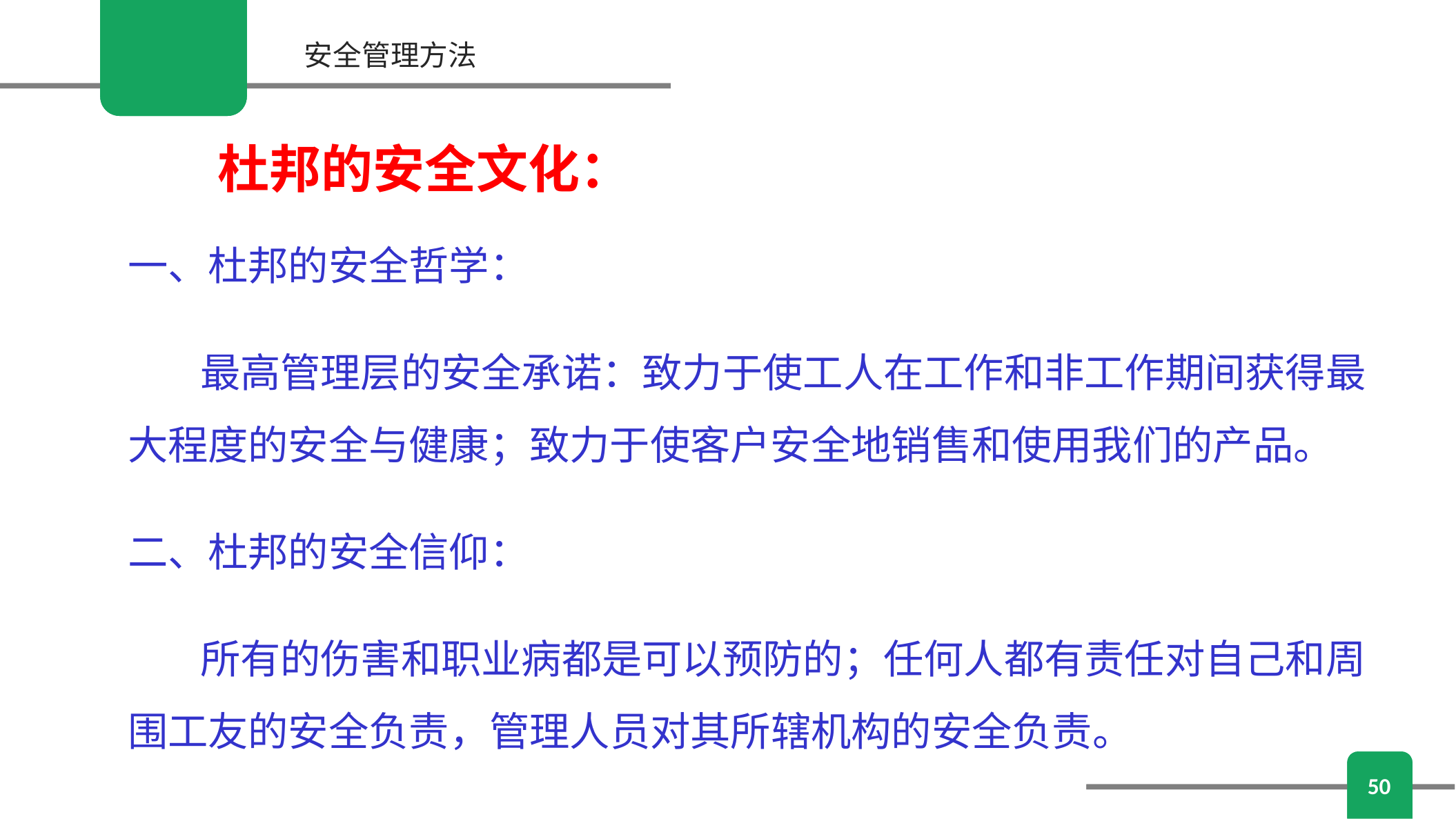

安全管理方法
杜邦的安全文化：
一、杜邦的安全哲学：
       最高管理层的安全承诺：致力于使工人在工作和非工作期间获得最大程度的安全与健康；致力于使客户安全地销售和使用我们的产品。
二、杜邦的安全信仰：
       所有的伤害和职业病都是可以预防的；任何人都有责任对自己和周围工友的安全负责，管理人员对其所辖机构的安全负责。

50